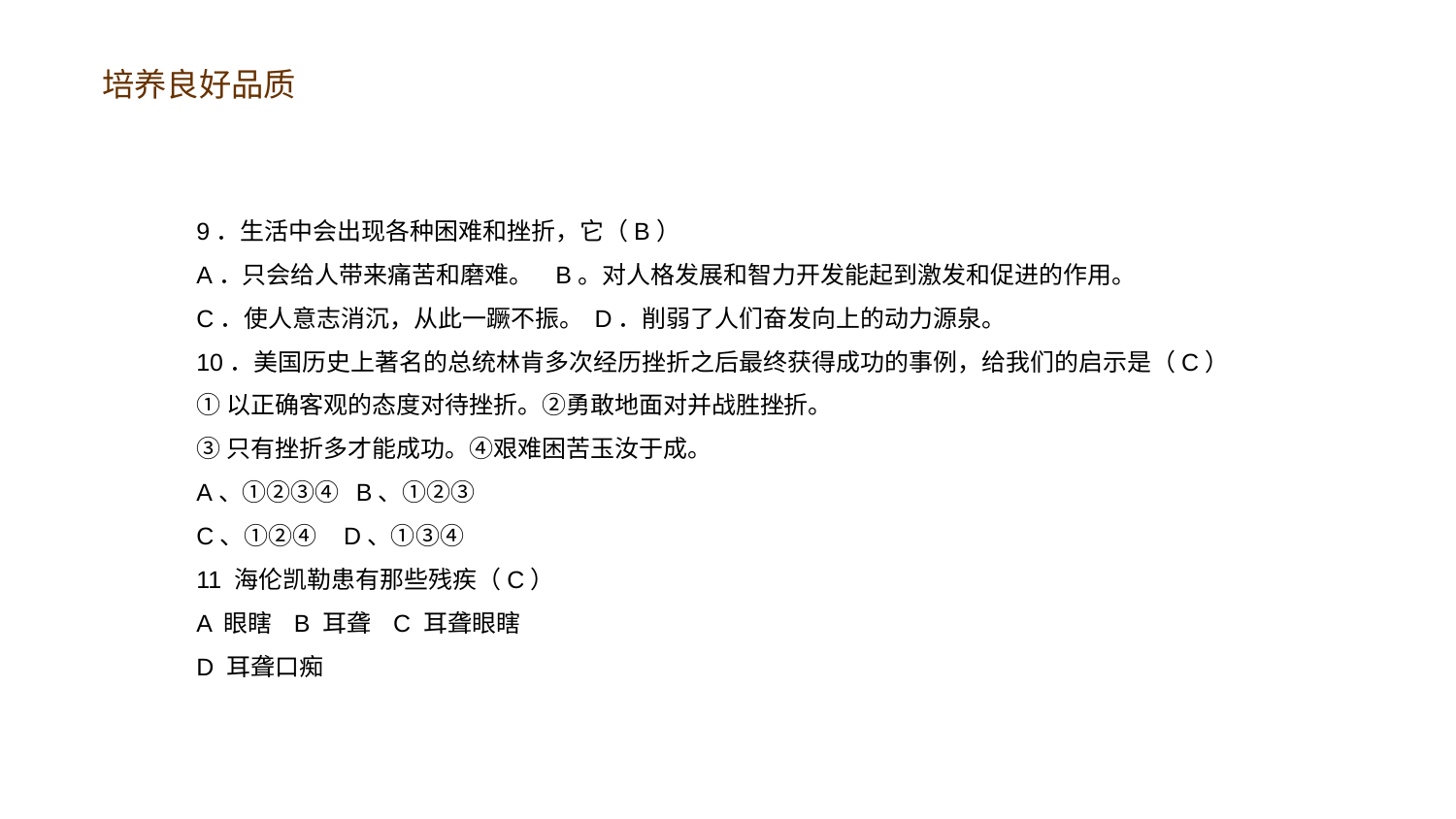

9．生活中会出现各种困难和挫折，它（B）
A．只会给人带来痛苦和磨难。   B。对人格发展和智力开发能起到激发和促进的作用。
C．使人意志消沉，从此一蹶不振。 D．削弱了人们奋发向上的动力源泉。
10．美国历史上著名的总统林肯多次经历挫折之后最终获得成功的事例，给我们的启示是（C）
①以正确客观的态度对待挫折。②勇敢地面对并战胜挫折。
③只有挫折多才能成功。④艰难困苦玉汝于成。
A、①②③④  B、①②③
C、①②④    D、①③④
11 海伦凯勒患有那些残疾（C）
A 眼瞎   B 耳聋   C 耳聋眼瞎
D 耳聋口痴